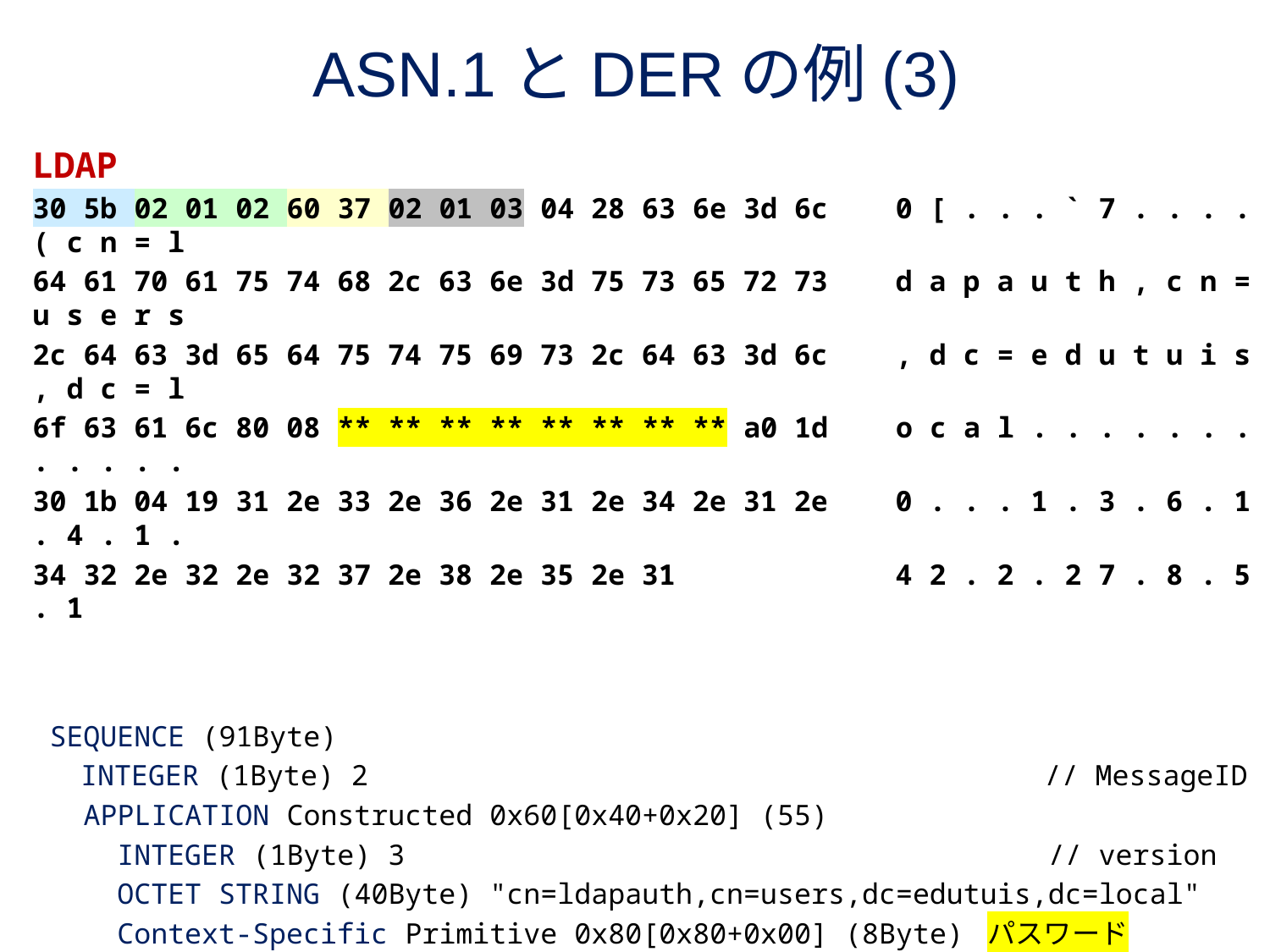

# ASN.1とDERの例(3)
LDAP
30 5b 02 01 02 60 37 02 01 03 04 28 63 6e 3d 6c    0 [ . . . ` 7 . . . . ( c n = l
64 61 70 61 75 74 68 2c 63 6e 3d 75 73 65 72 73    d a p a u t h , c n = u s e r s
2c 64 63 3d 65 64 75 74 75 69 73 2c 64 63 3d 6c    , d c = e d u t u i s , d c = l
6f 63 61 6c 80 08 ** ** ** ** ** ** ** ** a0 1d    o c a l . . . . . . . . . . . .
30 1b 04 19 31 2e 33 2e 36 2e 31 2e 34 2e 31 2e    0 . . . 1 . 3 . 6 . 1 . 4 . 1 .
34 32 2e 32 2e 32 37 2e 38 2e 35 2e 31             4 2 . 2 . 2 7 . 8 . 5 . 1

 SEQUENCE (91Byte)
 　INTEGER (1Byte) 2                                        // MessageID
   APPLICATION Constructed 0x60[0x40+0x20] (55)
     INTEGER (1Byte) 3                                      // version
     OCTET STRING (40Byte) "cn=ldapauth,cn=users,dc=edutuis,dc=local"
     Context-Specific Primitive 0x80[0x80+0x00] (8Byte) パスワード  ******…
   Context-Specific Constructed 0xa0[0x80+0x20] (29Byte)
     SEQUENCE (27Byte)
       OCTET STRING (25Byte) "1.3.6.1.4.1.42.2.27.8.5.1"